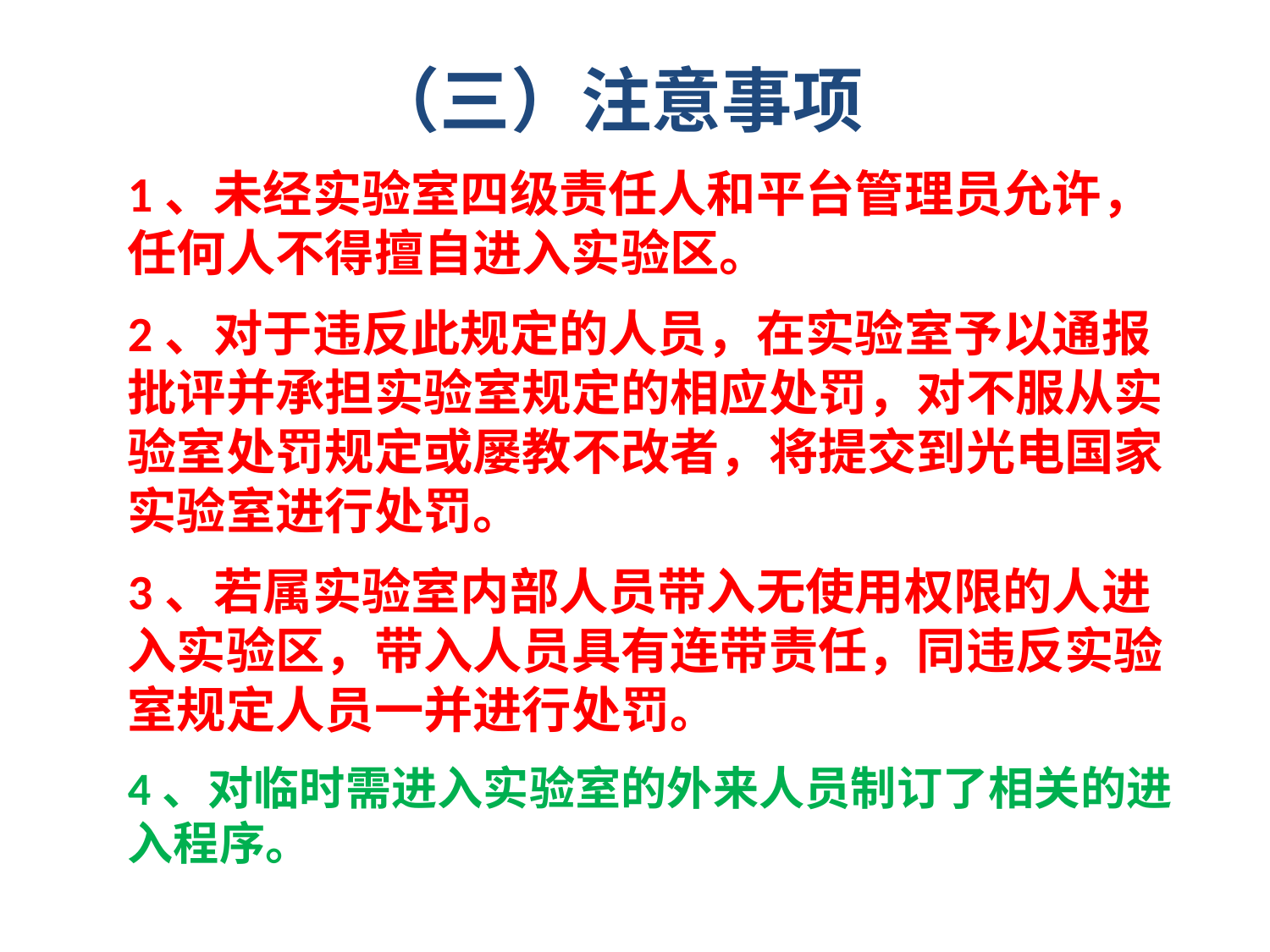

# （三）注意事项
1、未经实验室四级责任人和平台管理员允许，任何人不得擅自进入实验区。
2、对于违反此规定的人员，在实验室予以通报批评并承担实验室规定的相应处罚，对不服从实验室处罚规定或屡教不改者，将提交到光电国家实验室进行处罚。
3、若属实验室内部人员带入无使用权限的人进入实验区，带入人员具有连带责任，同违反实验室规定人员一并进行处罚。
4、对临时需进入实验室的外来人员制订了相关的进入程序。